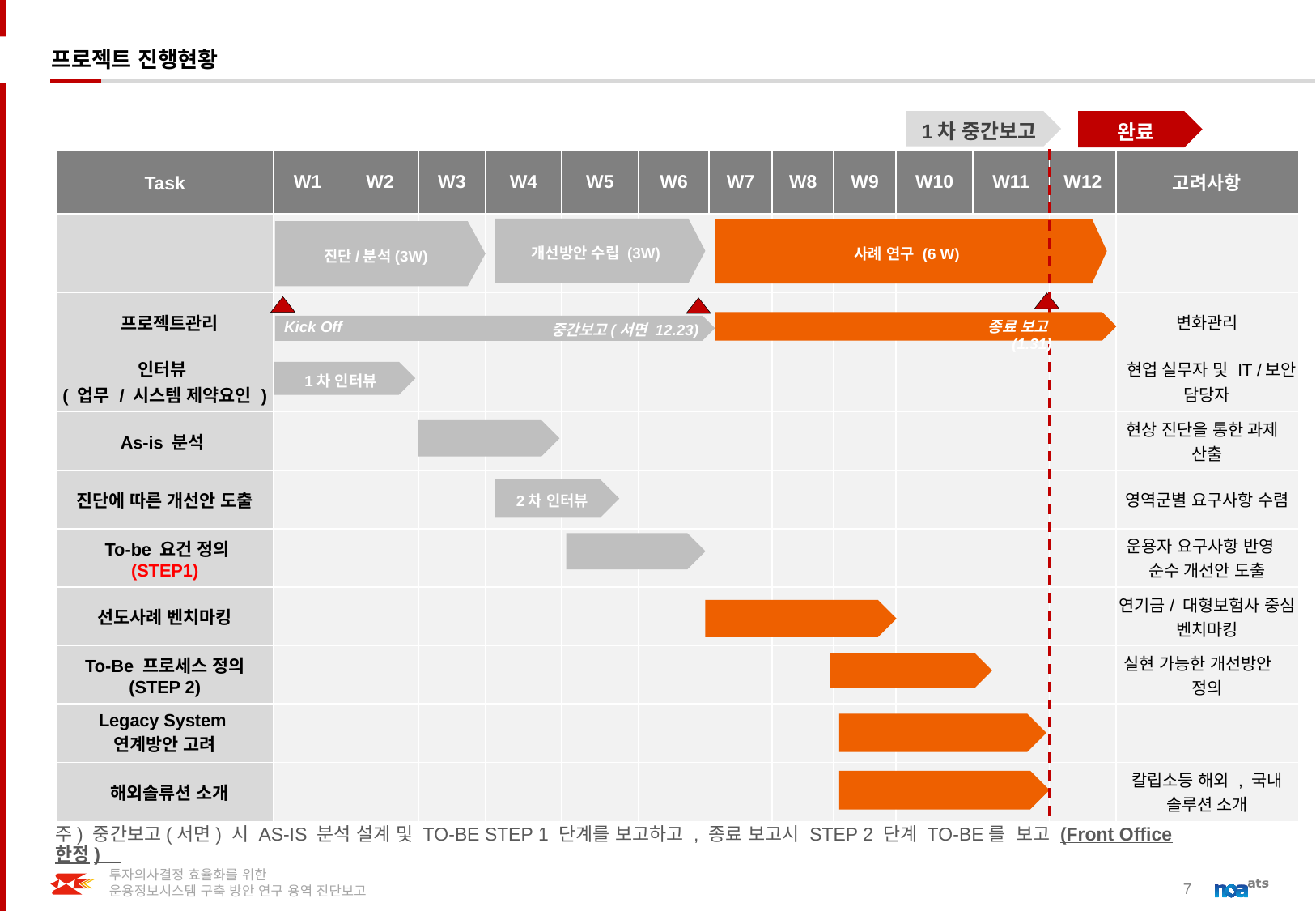

# 프로젝트 진행현황
1차 중간보고
완료
| Task | W1 | W2 | W3 | W4 | W5 | W6 | W7 | W8 | W9 | W10 | W11 | W12 | 고려사항 |
| --- | --- | --- | --- | --- | --- | --- | --- | --- | --- | --- | --- | --- | --- |
|  |  |  |  |  |  |  |  |  |  |  |  |  |  |
| 프로젝트관리 |  |  |  |  |  |  |  |  |  |  |  |  | 변화관리 |
| 인터뷰 ( 업무 / 시스템 제약요인 ) |  |  |  |  |  |  |  |  |  |  |  |  | 현업 실무자 및 IT /보안 담당자 |
| As-is 분석 |  |  |  |  |  |  |  |  |  |  |  |  | 현상 진단을 통한 과제 산출 |
| 진단에 따른 개선안 도출 |  |  |  |  |  |  |  |  |  |  |  |  | 영역군별 요구사항 수렴 |
| To-be 요건 정의 (STEP1) |  |  |  |  |  |  |  |  |  |  |  |  | 운용자 요구사항 반영 순수 개선안 도출 |
| 선도사례 벤치마킹 |  |  |  |  |  |  |  |  |  |  |  |  | 연기금/ 대형보험사 중심 벤치마킹 |
| To-Be 프로세스 정의 (STEP 2) |  |  |  |  |  |  |  |  |  |  |  |  | 실현 가능한 개선방안 정의 |
| Legacy System 연계방안 고려 |  |  |  |  |  |  |  |  |  |  |  |  |  |
| 해외솔류션 소개 |  |  |  |  |  |  |  |  |  |  |  |  | 칼립소등 해외 , 국내 솔루션 소개 |
개선방안 수립 (3W)
사례 연구 (6 W)
진단/분석(3W)

종료 보고(1.31)
 Kick Off

중간보고(서면 12.23)
1차 인터뷰

2차 인터뷰

주) 중간보고(서면) 시 AS-IS 분석 설계 및 TO-BE STEP 1 단계를 보고하고 , 종료 보고시 STEP 2 단계 TO-BE를  보고 (Front Office 한정)